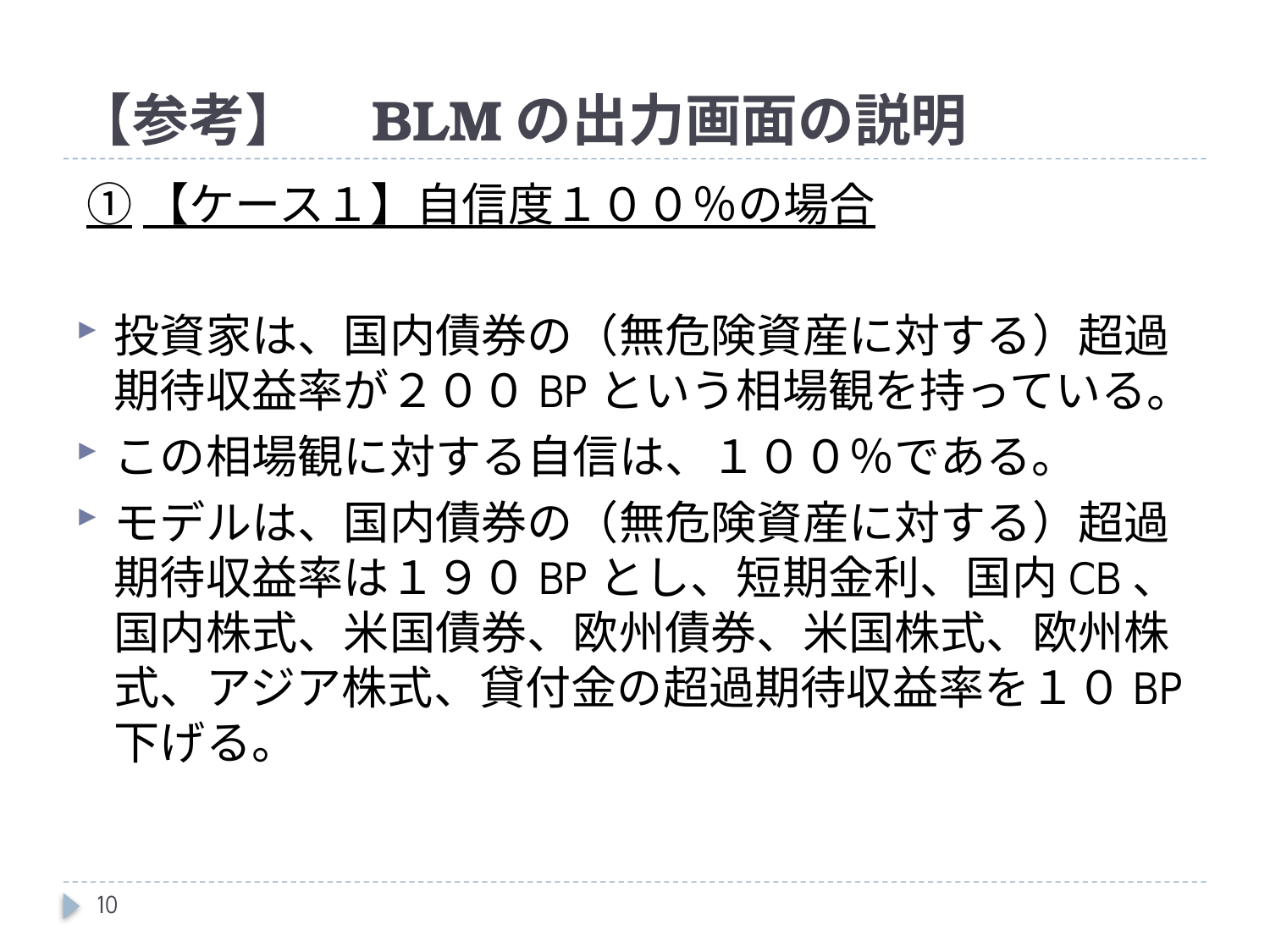

# 【参考】　BLMの出力画面の説明
 ①【ケース１】自信度１００％の場合

投資家は、国内債券の（無危険資産に対する）超過期待収益率が２００BPという相場観を持っている。
この相場観に対する自信は、１００％である。
モデルは、国内債券の（無危険資産に対する）超過期待収益率は１９０BPとし、短期金利、国内CB、国内株式、米国債券、欧州債券、米国株式、欧州株式、アジア株式、貸付金の超過期待収益率を１０BP下げる。

10